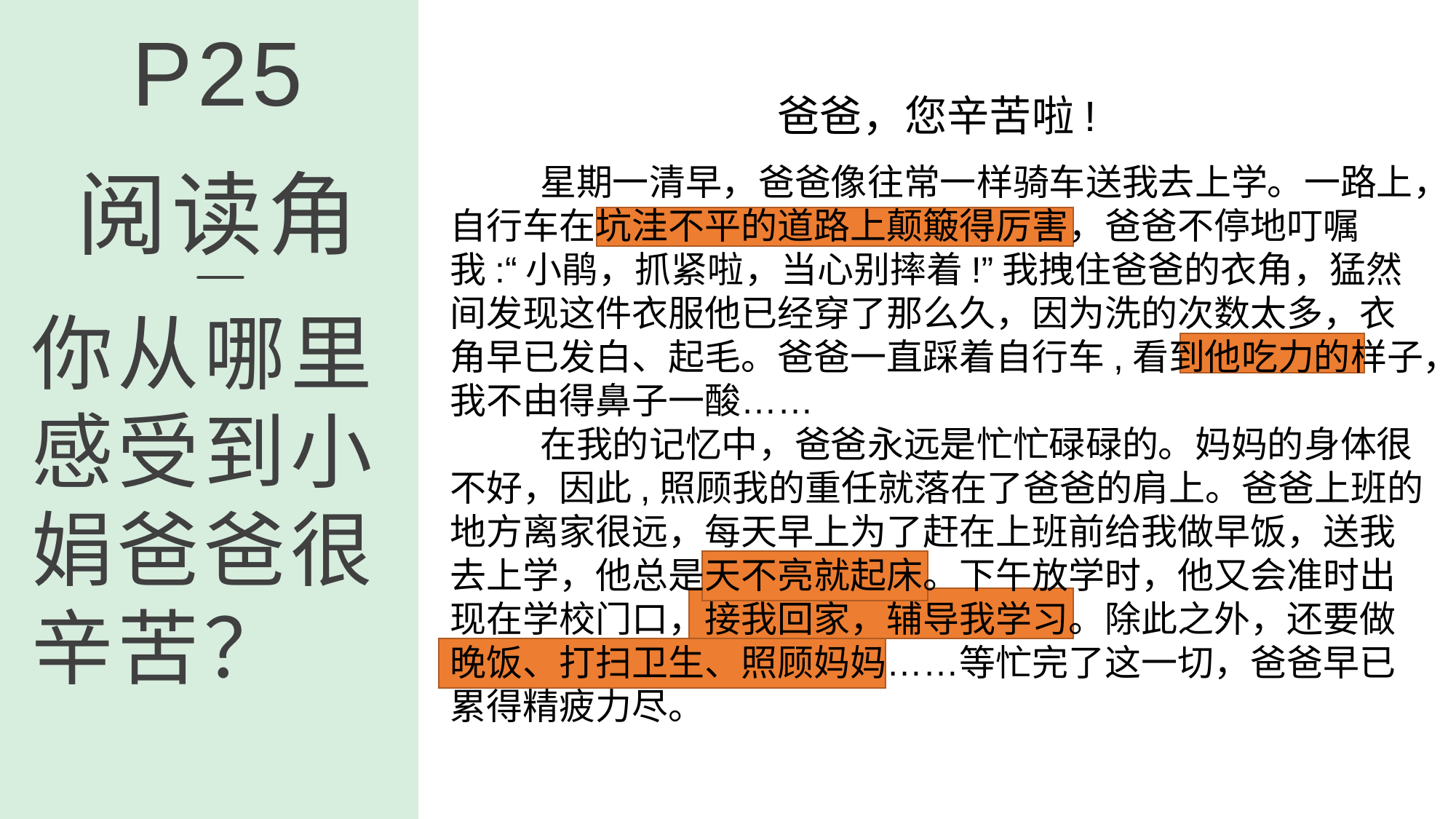

P25
阅读角
爸爸，您辛苦啦!

        星期一清早，爸爸像往常一样骑车送我去上学。一路上，自行车在坑洼不平的道路上颠簸得厉害，爸爸不停地叮嘱我:“小鹃，抓紧啦，当心别摔着!”我拽住爸爸的衣角，猛然间发现这件衣服他已经穿了那么久，因为洗的次数太多，衣角早已发白、起毛。爸爸一直踩着自行车,看到他吃力的样子，我不由得鼻子一酸……
        在我的记忆中，爸爸永远是忙忙碌碌的。妈妈的身体很不好，因此,照顾我的重任就落在了爸爸的肩上。爸爸上班的地方离家很远，每天早上为了赶在上班前给我做早饭，送我去上学，他总是天不亮就起床。下午放学时，他又会准时出现在学校门口，接我回家，辅导我学习。除此之外，还要做晚饭、打扫卫生、照顾妈妈……等忙完了这一切，爸爸早已累得精疲力尽。

你从哪里感受到小娟爸爸很辛苦？